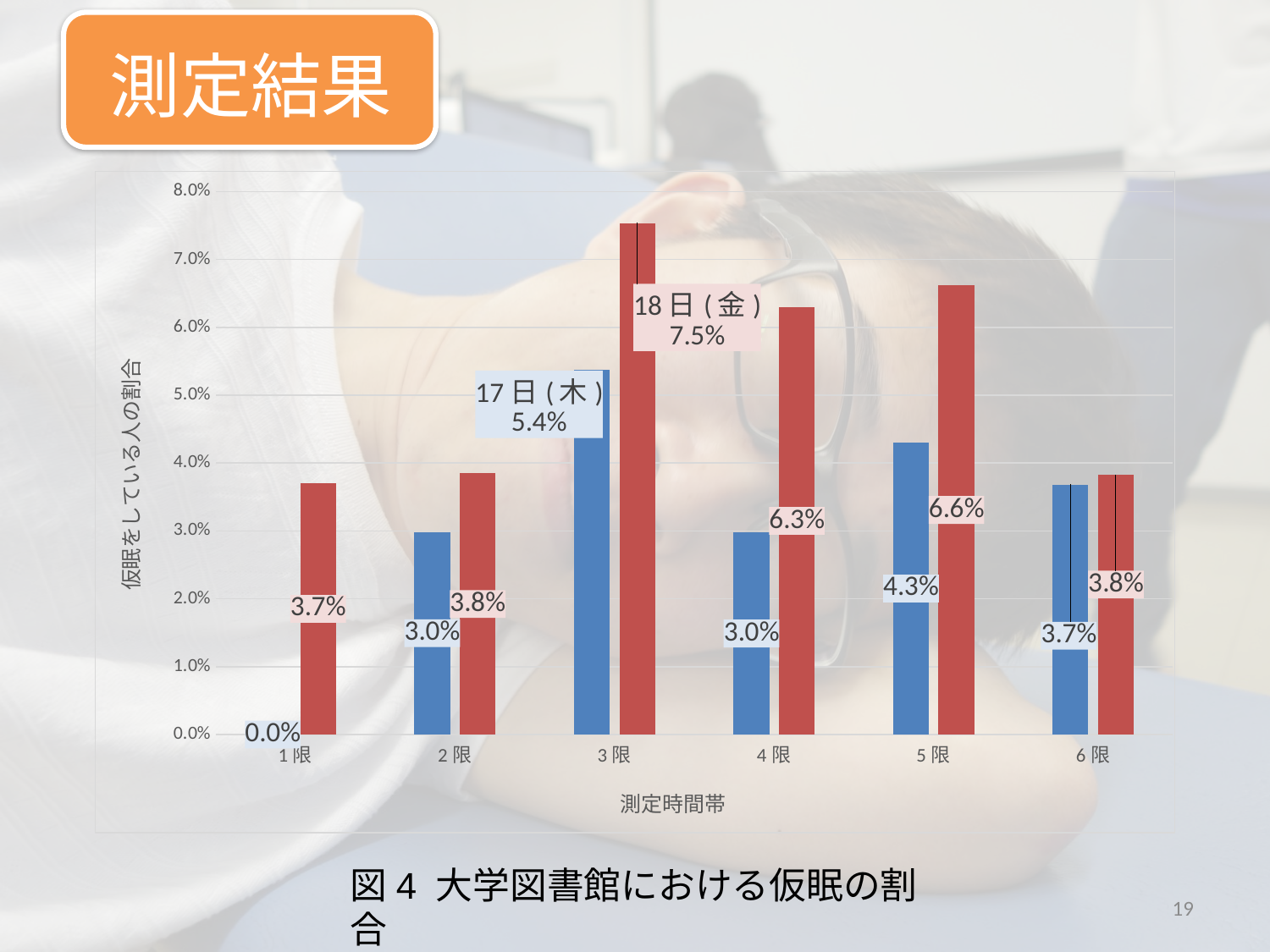

測定結果

### Chart

| Category | 17日 | 18日 |
|---|---|---|
| 1限 | 0.0 | 0.037037037037037 |
| 2限 | 0.0298507462686567 | 0.0384615384615385 |
| 3限 | 0.0536912751677852 | 0.0753424657534247 |
| 4限 | 0.0297619047619048 | 0.0629370629370629 |
| 5限 | 0.043010752688172 | 0.0661764705882353 |
| 6限 | 0.0368098159509203 | 0.0382165605095541 |
図4 大学図書館における仮眠の割合
19